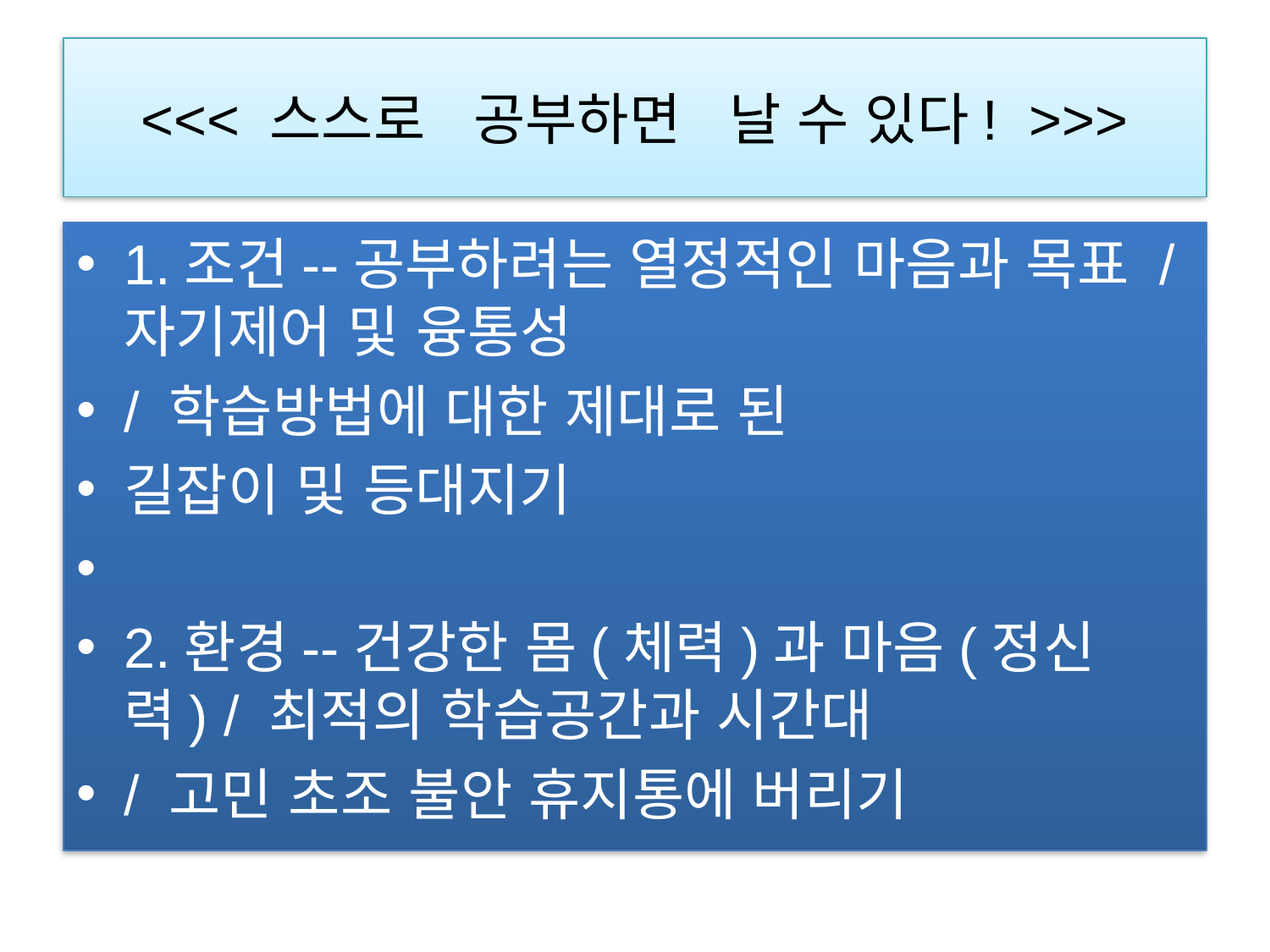

# <<< 스스로   공부하면   날 수 있다!  >>>
1.조건--공부하려는 열정적인 마음과 목표 / 자기제어 및 융통성
/ 학습방법에 대한 제대로 된
길잡이 및 등대지기

2.환경--건강한 몸(체력)과 마음(정신력) / 최적의 학습공간과 시간대
/ 고민 초조 불안 휴지통에 버리기